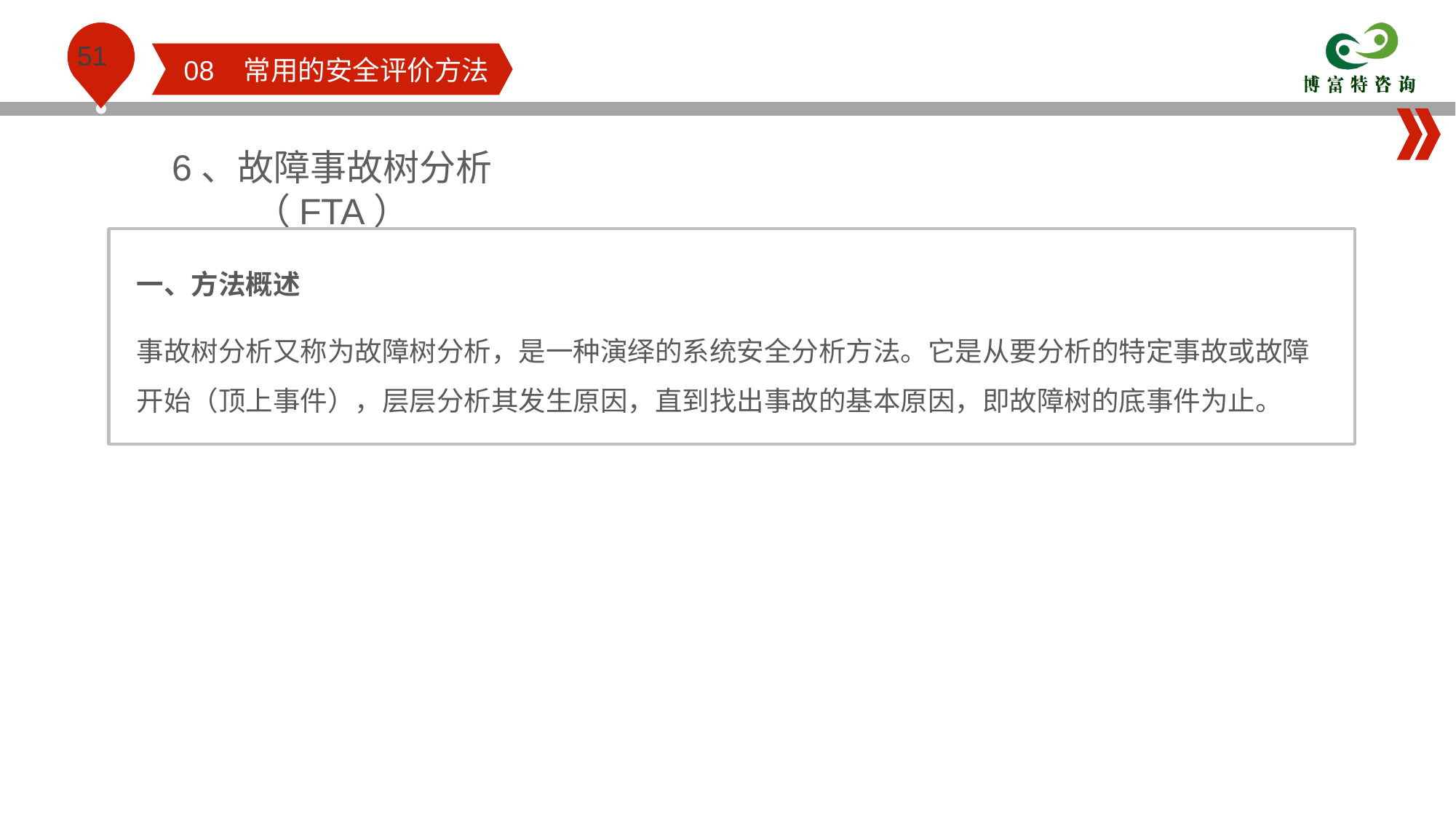

08   常用的安全评价方法
6、故障事故树分析（FTA）

一、方法概述
事故树分析又称为故障树分析，是一种演绎的系统安全分析方法。它是从要分析的特定事故或故障开始（顶上事件），层层分析其发生原因，直到找出事故的基本原因，即故障树的底事件为止。